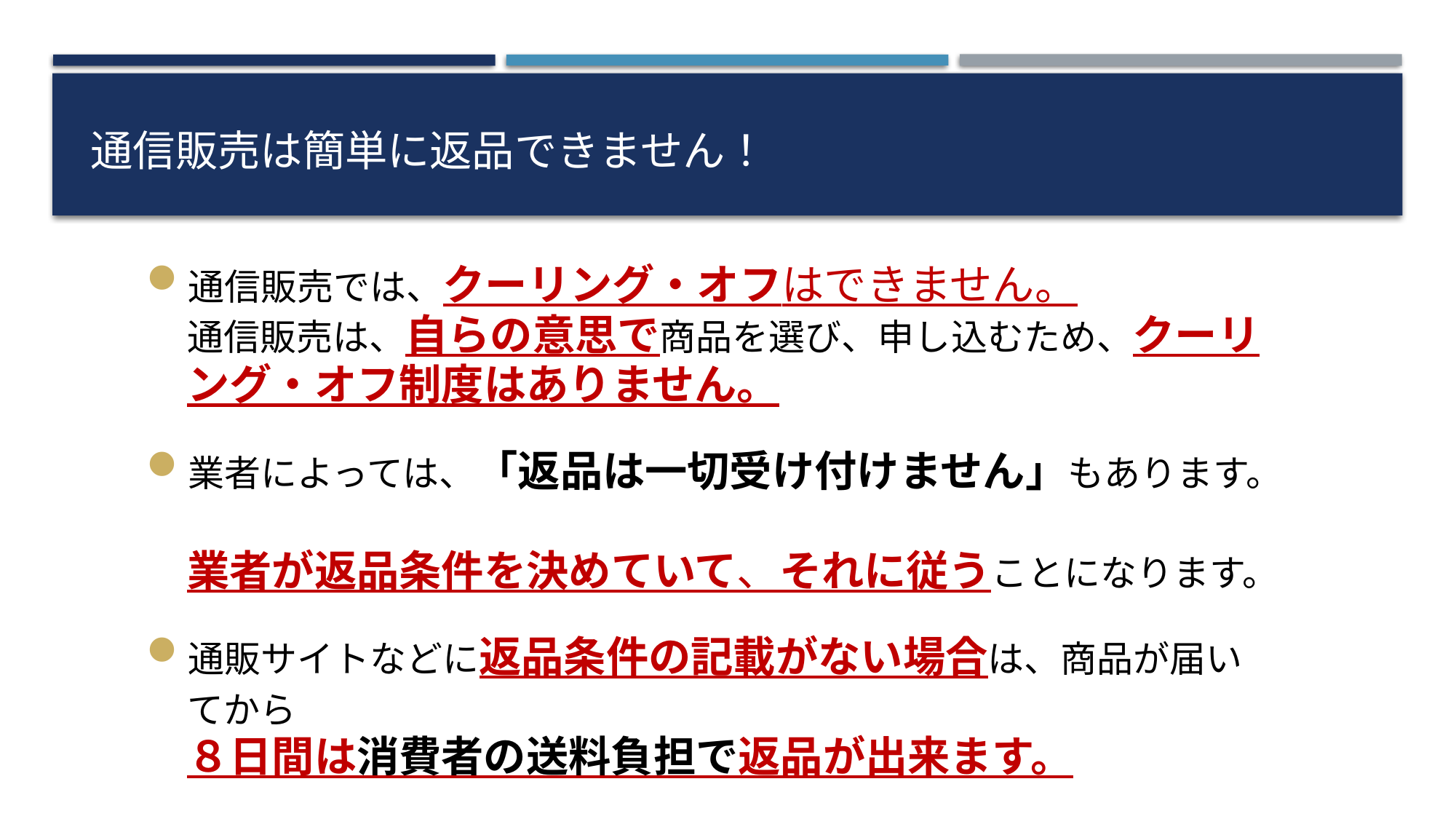

# 通信販売は簡単に返品できません！
通信販売では、クーリング・オフはできません。
通信販売は、自らの意思で商品を選び、申し込むため、クーリング・オフ制度はありません。
業者によっては、「返品は一切受け付けません」もあります。
業者が返品条件を決めていて、それに従うことになります。
通販サイトなどに返品条件の記載がない場合は、商品が届いてから
８日間は消費者の送料負担で返品が出来ます。